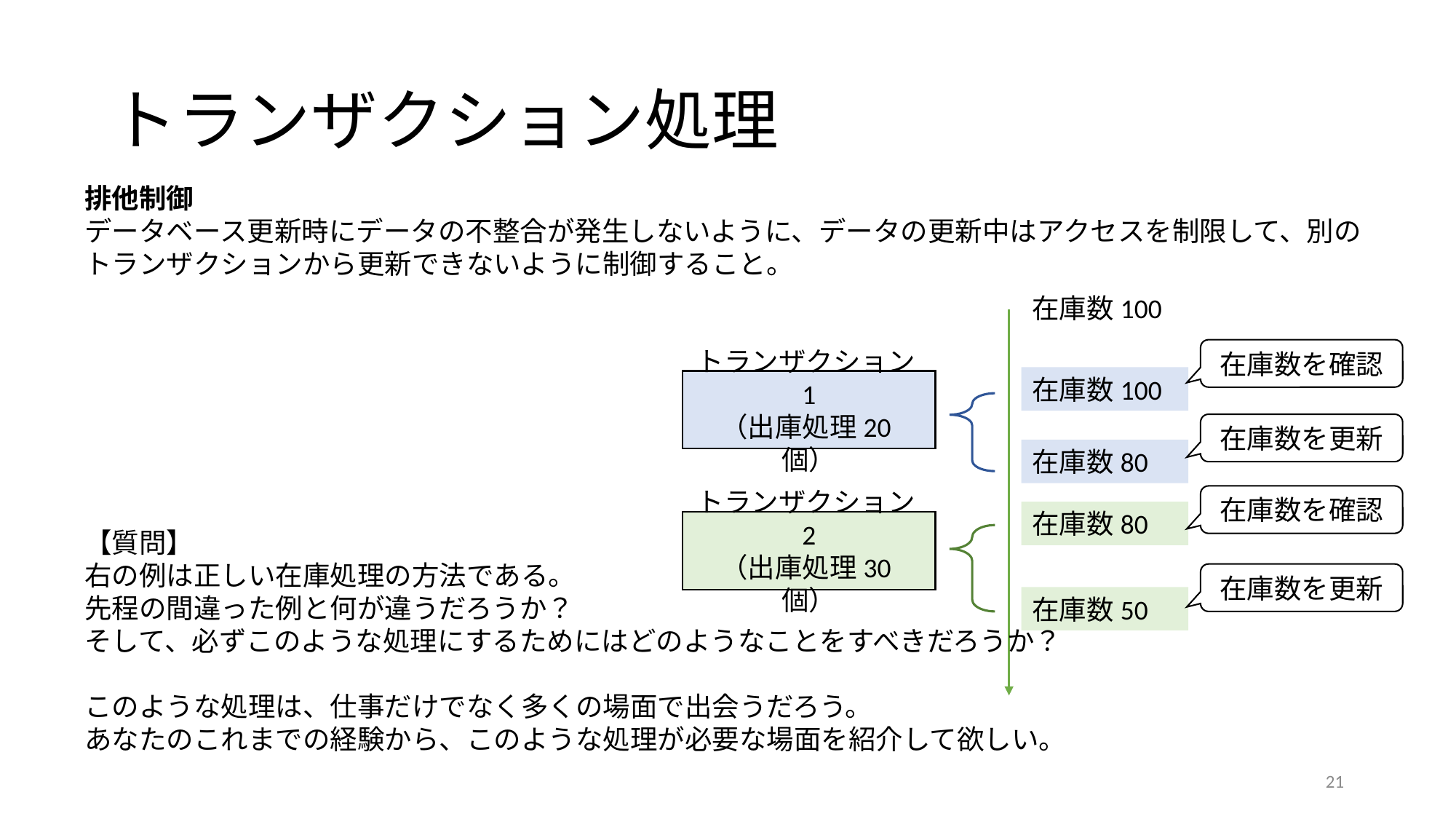

# トランザクション処理
排他制御
データベース更新時にデータの不整合が発生しないように、データの更新中はアクセスを制限して、別のトランザクションから更新できないように制御すること。
在庫数100
在庫数を確認
在庫数100
トランザクション1
（出庫処理20個）

在庫数を更新
在庫数80
在庫数を確認
在庫数80
トランザクション2
（出庫処理30個）
【質問】
右の例は正しい在庫処理の方法である。
先程の間違った例と何が違うだろうか？
そして、必ずこのような処理にするためにはどのようなことをすべきだろうか？

このような処理は、仕事だけでなく多くの場面で出会うだろう。
あなたのこれまでの経験から、このような処理が必要な場面を紹介して欲しい。

在庫数を更新
在庫数50
21